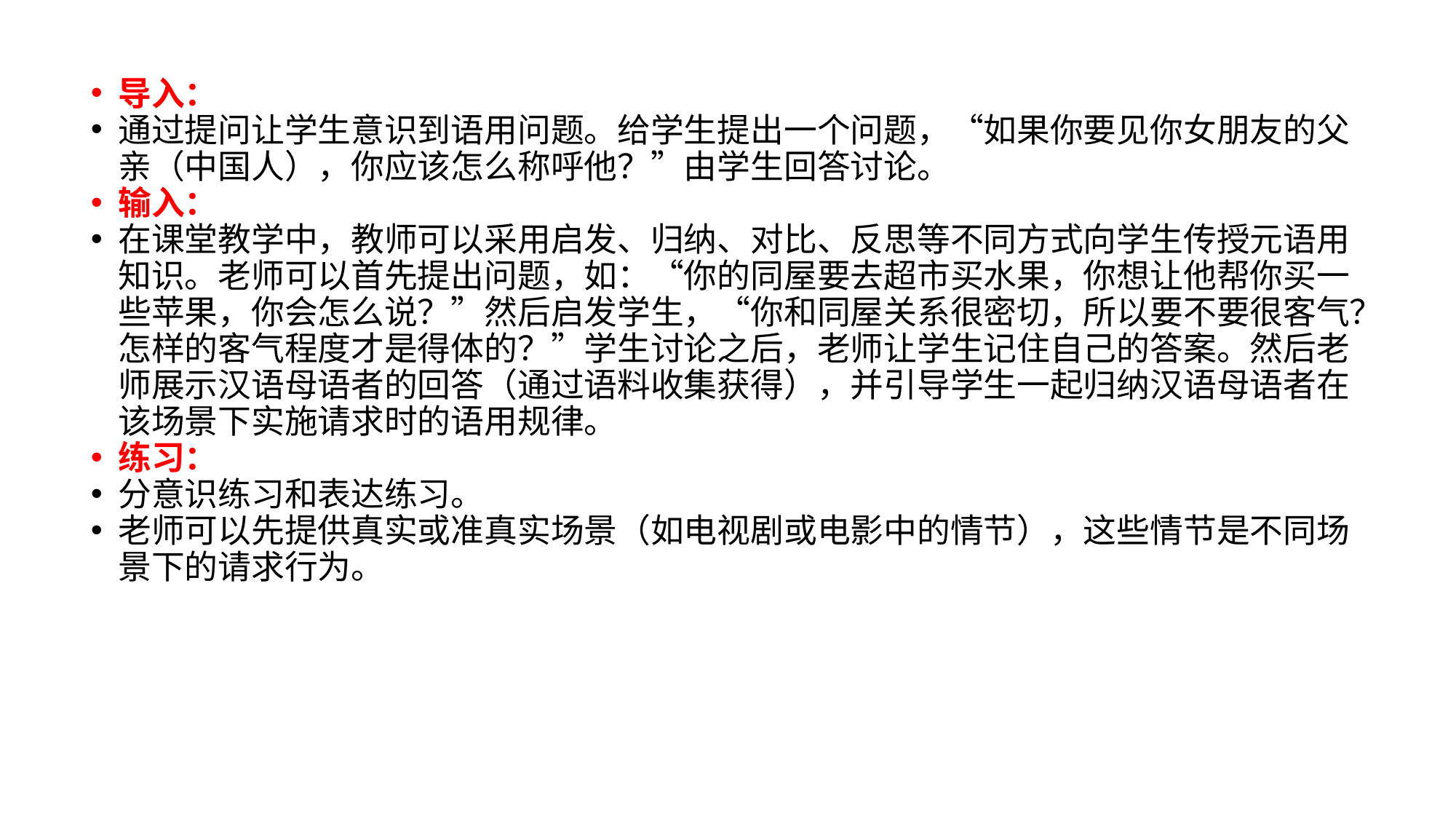

导入：
通过提问让学生意识到语用问题。给学生提出一个问题，“如果你要见你女朋友的父亲（中国人），你应该怎么称呼他？”由学生回答讨论。
输入：
在课堂教学中，教师可以采用启发、归纳、对比、反思等不同方式向学生传授元语用知识。老师可以首先提出问题，如：“你的同屋要去超市买水果，你想让他帮你买一些苹果，你会怎么说？”然后启发学生，“你和同屋关系很密切，所以要不要很客气？怎样的客气程度才是得体的？”学生讨论之后，老师让学生记住自己的答案。然后老师展示汉语母语者的回答（通过语料收集获得），并引导学生一起归纳汉语母语者在该场景下实施请求时的语用规律。
练习：
分意识练习和表达练习。
老师可以先提供真实或准真实场景（如电视剧或电影中的情节），这些情节是不同场景下的请求行为。